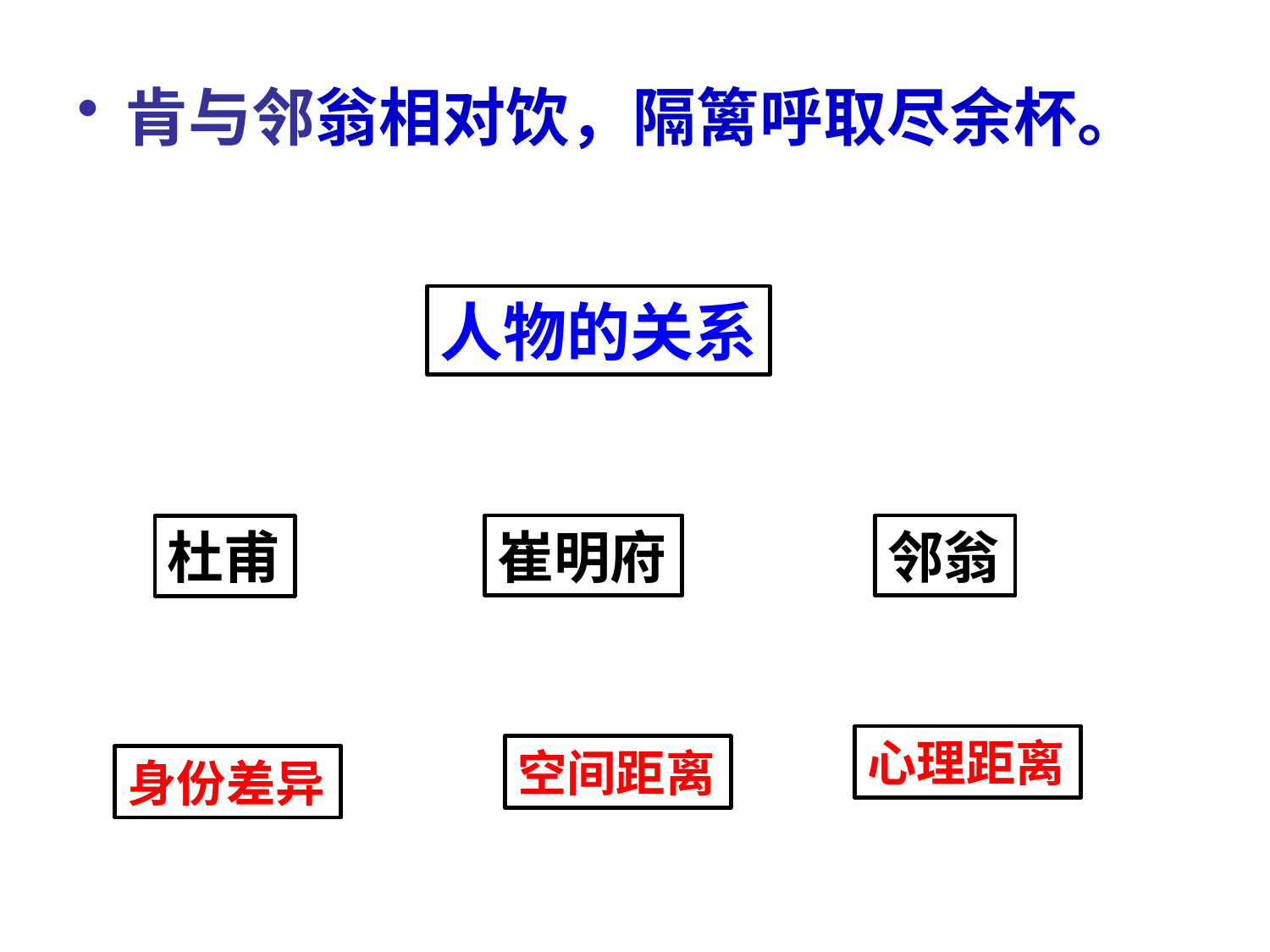

肯与邻翁相对饮，隔篱呼取尽余杯。

人物的关系
邻翁
崔明府
杜甫
心理距离
空间距离
身份差异